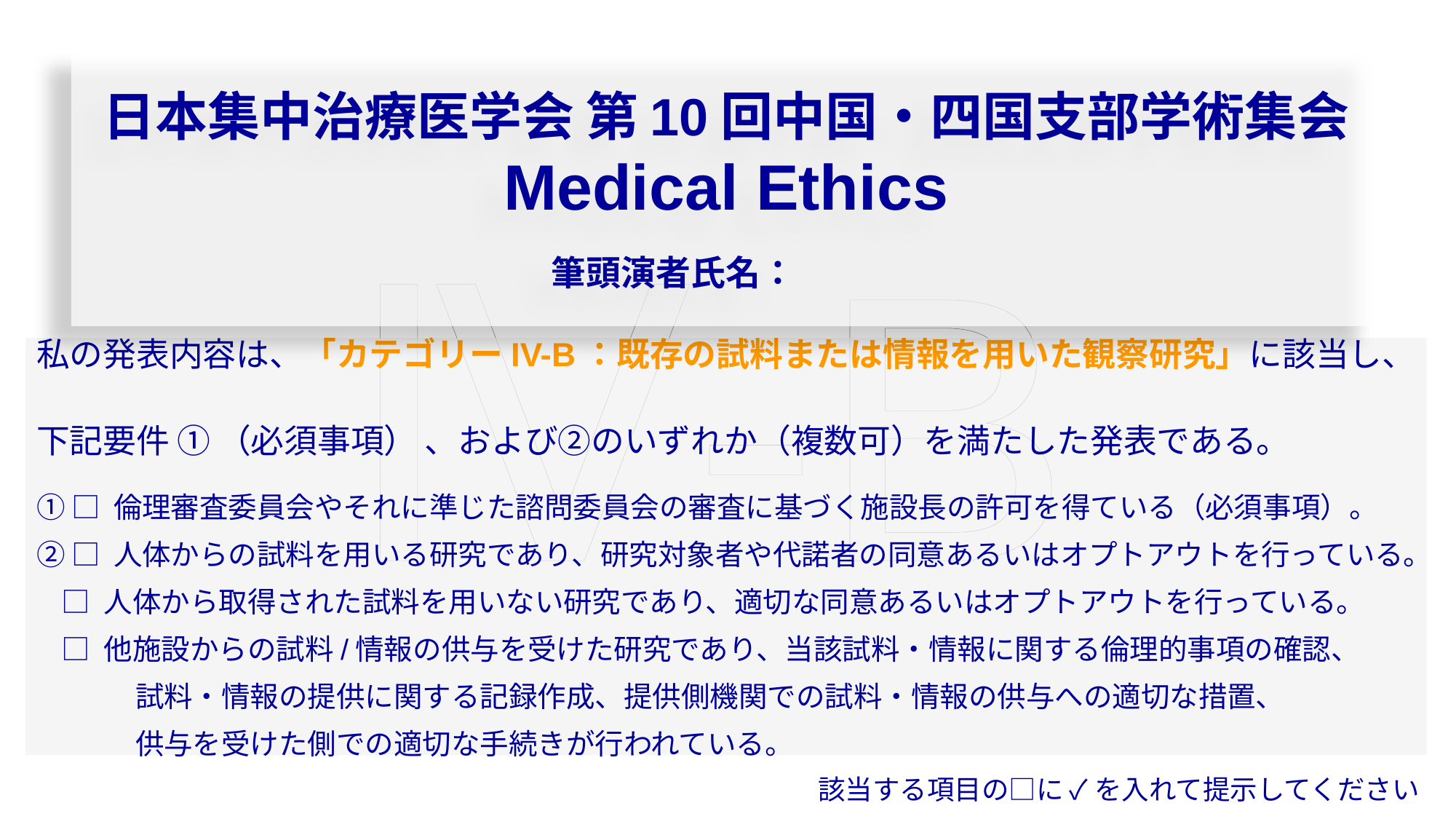

日本集中治療医学会 第10回中国・四国支部学術集会
Medical Ethics
　
筆頭演者氏名：
Ⅳ-B
私の発表内容は、「カテゴリーIV-B：既存の試料または情報を用いた観察研究」に該当し、
下記要件 ① （必須事項） 、および②のいずれか（複数可）を満たした発表である。

① □ 倫理審査委員会やそれに準じた諮問委員会の審査に基づく施設長の許可を得ている（必須事項）。
② □ 人体からの試料を用いる研究であり、研究対象者や代諾者の同意あるいはオプトアウトを行っている。
    □ 人体から取得された試料を用いない研究であり、適切な同意あるいはオプトアウトを行っている。
    □ 他施設からの試料/情報の供与を受けた研究であり、当該試料・情報に関する倫理的事項の確認、
　　　  試料・情報の提供に関する記録作成、提供側機関での試料・情報の供与への適切な措置、
　　　  供与を受けた側での適切な手続きが行われている。
該当する項目の□に ✓ を入れて提示してください